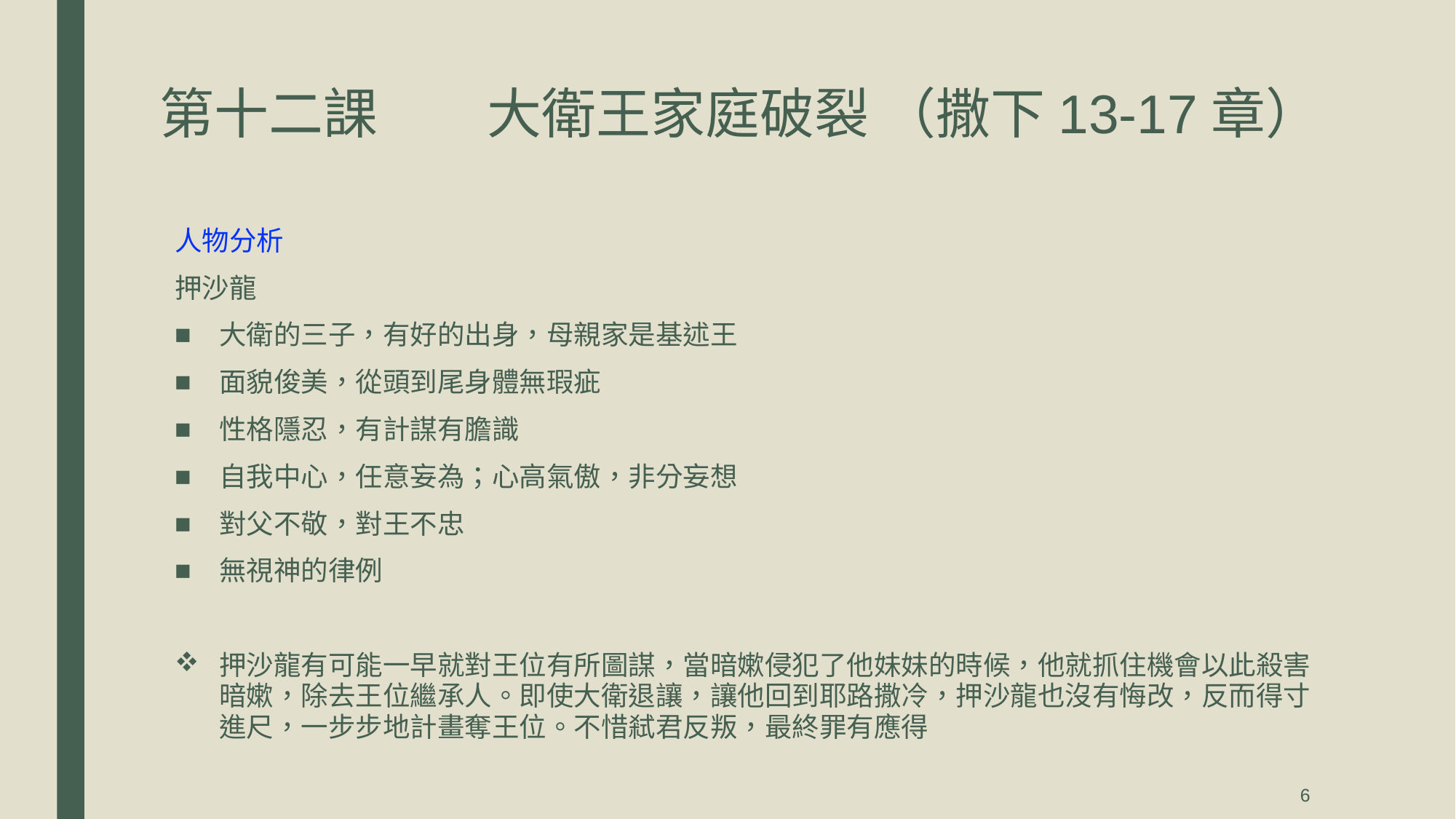

# 第十二課	大衛王家庭破裂 （撒下13-17章）
人物分析
押沙龍
大衛的三子，有好的出身，母親家是基述王
面貌俊美，從頭到尾身體無瑕疵
性格隱忍，有計謀有膽識
自我中心，任意妄為；心高氣傲，非分妄想
對父不敬，對王不忠
無視神的律例

押沙龍有可能一早就對王位有所圖謀，當暗嫰侵犯了他妹妹的時候，他就抓住機會以此殺害暗嫰，除去王位繼承人。即使大衛退讓，讓他回到耶路撒冷，押沙龍也沒有悔改，反而得寸進尺，一步步地計畫奪王位。不惜弒君反叛，最終罪有應得
6